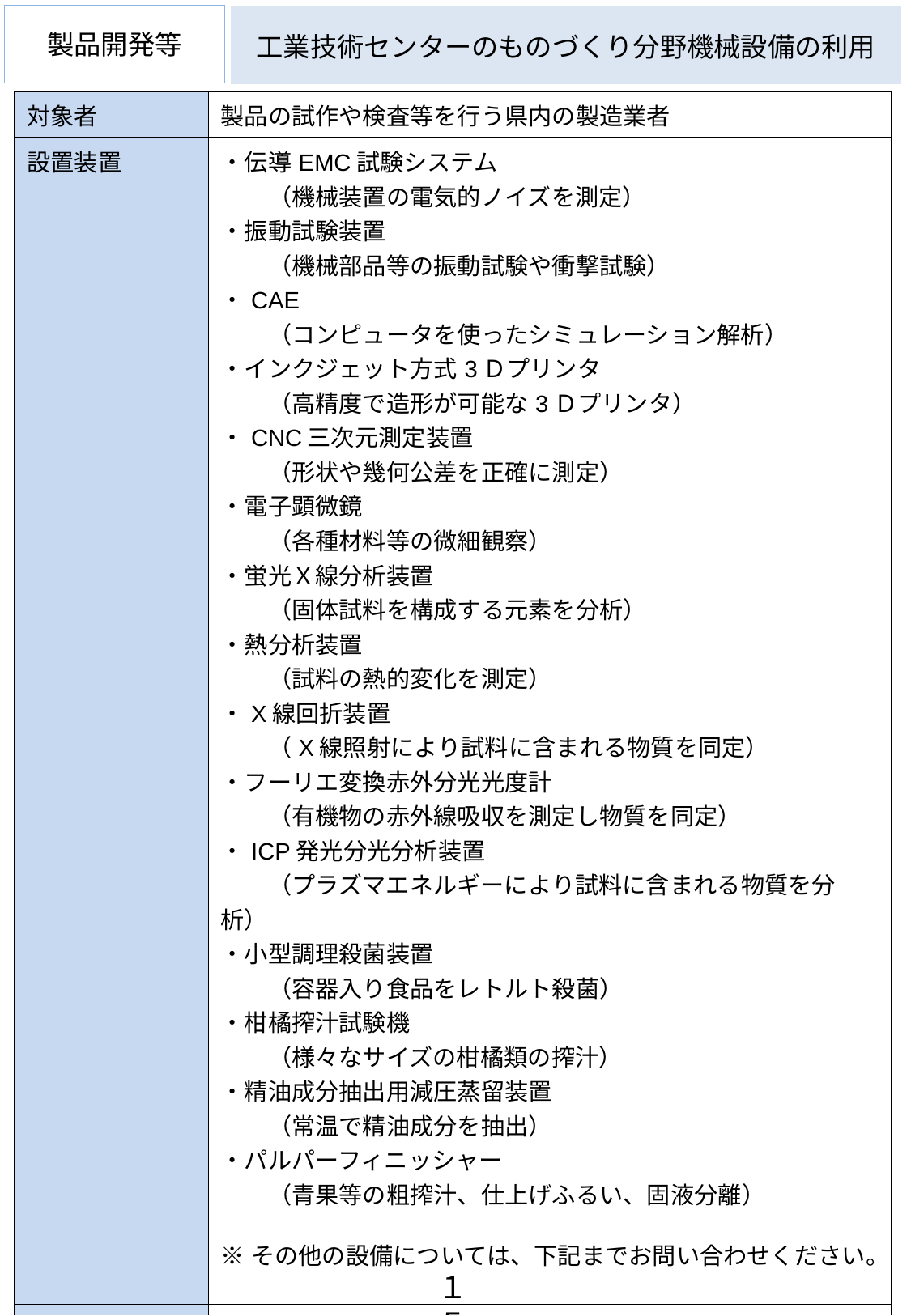

製品開発等
工業技術センターのものづくり分野機械設備の利用
| 対象者 | 製品の試作や検査等を行う県内の製造業者 |
| --- | --- |
| 設置装置 | ・伝導EMC試験システム 　　（機械装置の電気的ノイズを測定） ・振動試験装置 　　（機械部品等の振動試験や衝撃試験） ・CAE 　　（コンピュータを使ったシミュレーション解析） ・インクジェット方式3Ｄプリンタ 　　（高精度で造形が可能な3Ｄプリンタ） ・CNC三次元測定装置 　　（形状や幾何公差を正確に測定） ・電子顕微鏡 　　（各種材料等の微細観察） ・蛍光Ｘ線分析装置 　　（固体試料を構成する元素を分析） ・熱分析装置 　　（試料の熱的変化を測定） ・X線回折装置 　　（X線照射により試料に含まれる物質を同定） ・フーリエ変換赤外分光光度計 　　（有機物の赤外線吸収を測定し物質を同定） ・ICP発光分光分析装置 　　（プラズマエネルギーにより試料に含まれる物質を分析） ・小型調理殺菌装置 　　（容器入り食品をレトルト殺菌） ・柑橘搾汁試験機 　　（様々なサイズの柑橘類の搾汁） ・精油成分抽出用減圧蒸留装置 　　（常温で精油成分を抽出） ・パルパーフィニッシャー 　　（青果等の粗搾汁、仕上げふるい、固液分離） ※その他の設備については、下記までお問い合わせください。 |
| 費用 | あり（料金については、下記までお問い合わせください） |
| お問い合わせ先 | 高知県工業技術センター 研究企画課 TEL：088-846-1167 E-mail：151405@ken.pref.kochi.lg.jp URL：https://www.pref.kochi.lg.jp/itc/item/ |
１５